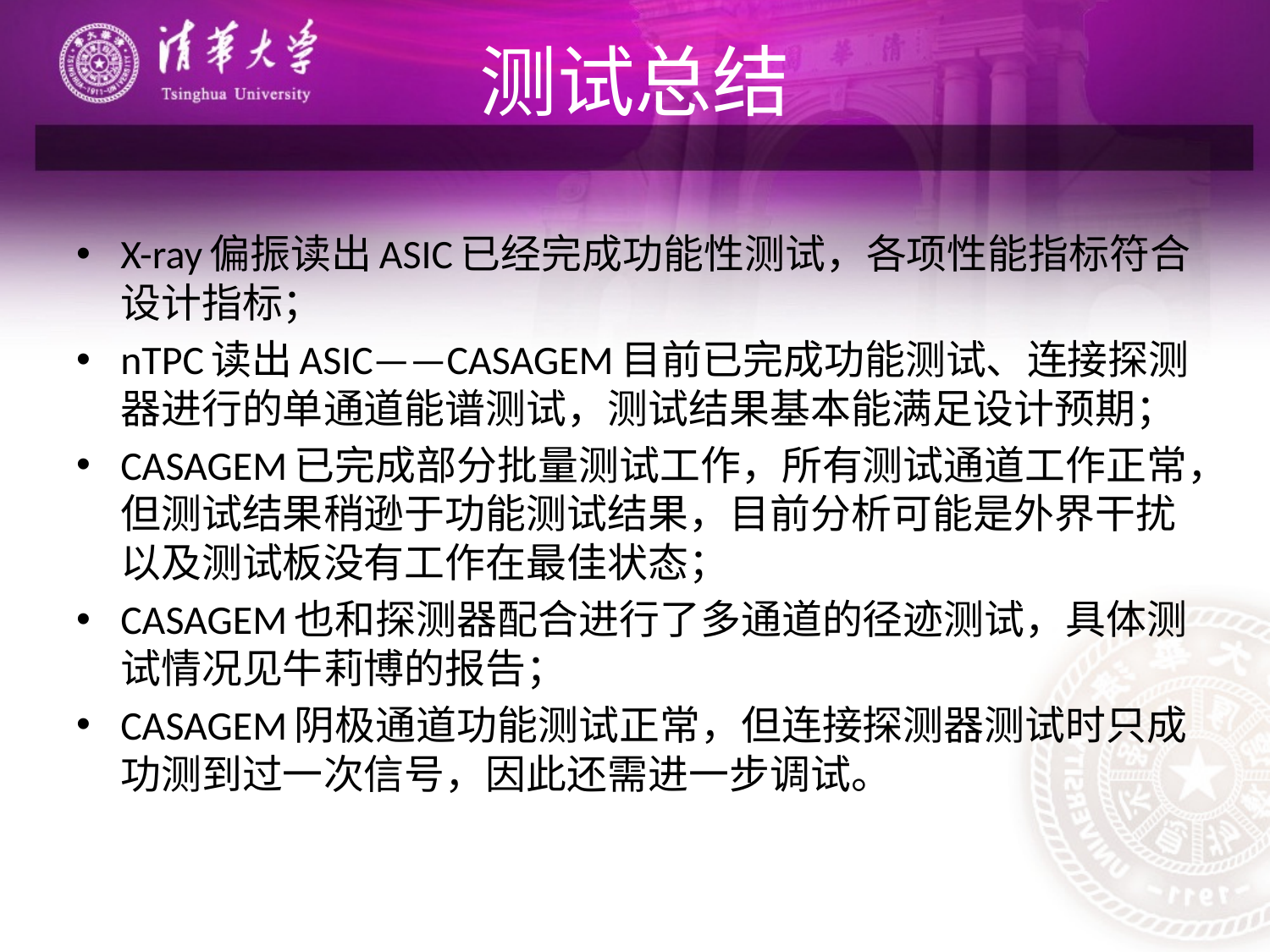

# 测试总结
X-ray偏振读出ASIC已经完成功能性测试，各项性能指标符合设计指标；
nTPC读出ASIC——CASAGEM目前已完成功能测试、连接探测器进行的单通道能谱测试，测试结果基本能满足设计预期；
CASAGEM已完成部分批量测试工作，所有测试通道工作正常，但测试结果稍逊于功能测试结果，目前分析可能是外界干扰以及测试板没有工作在最佳状态；
CASAGEM也和探测器配合进行了多通道的径迹测试，具体测试情况见牛莉博的报告；
CASAGEM阴极通道功能测试正常，但连接探测器测试时只成功测到过一次信号，因此还需进一步调试。